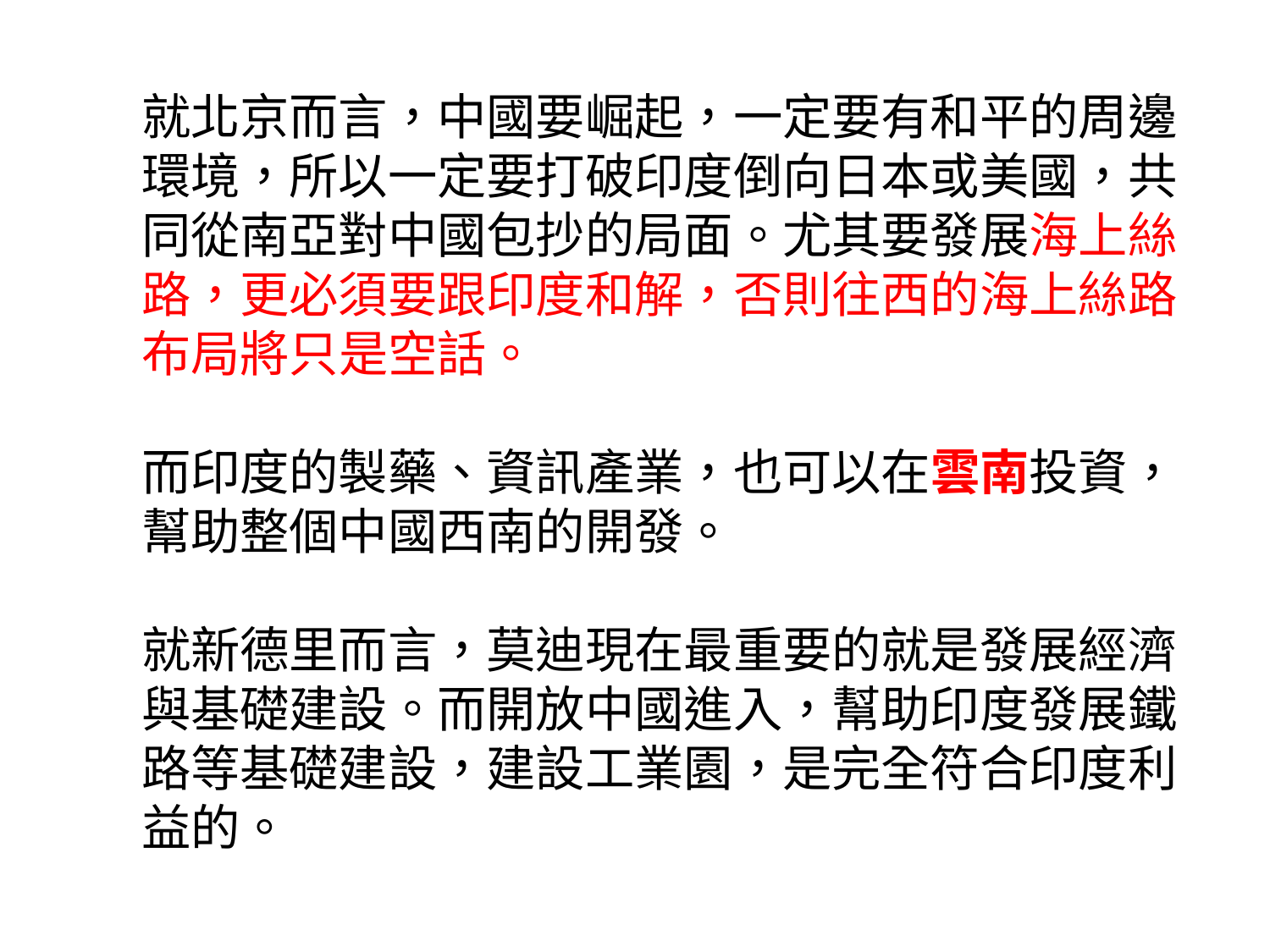

就北京而言，中國要崛起，一定要有和平的周邊環境，所以一定要打破印度倒向日本或美國，共同從南亞對中國包抄的局面。尤其要發展海上絲路，更必須要跟印度和解，否則往西的海上絲路布局將只是空話。

而印度的製藥、資訊產業，也可以在雲南投資，幫助整個中國西南的開發。

就新德里而言，莫迪現在最重要的就是發展經濟與基礎建設。而開放中國進入，幫助印度發展鐵路等基礎建設，建設工業園，是完全符合印度利益的。